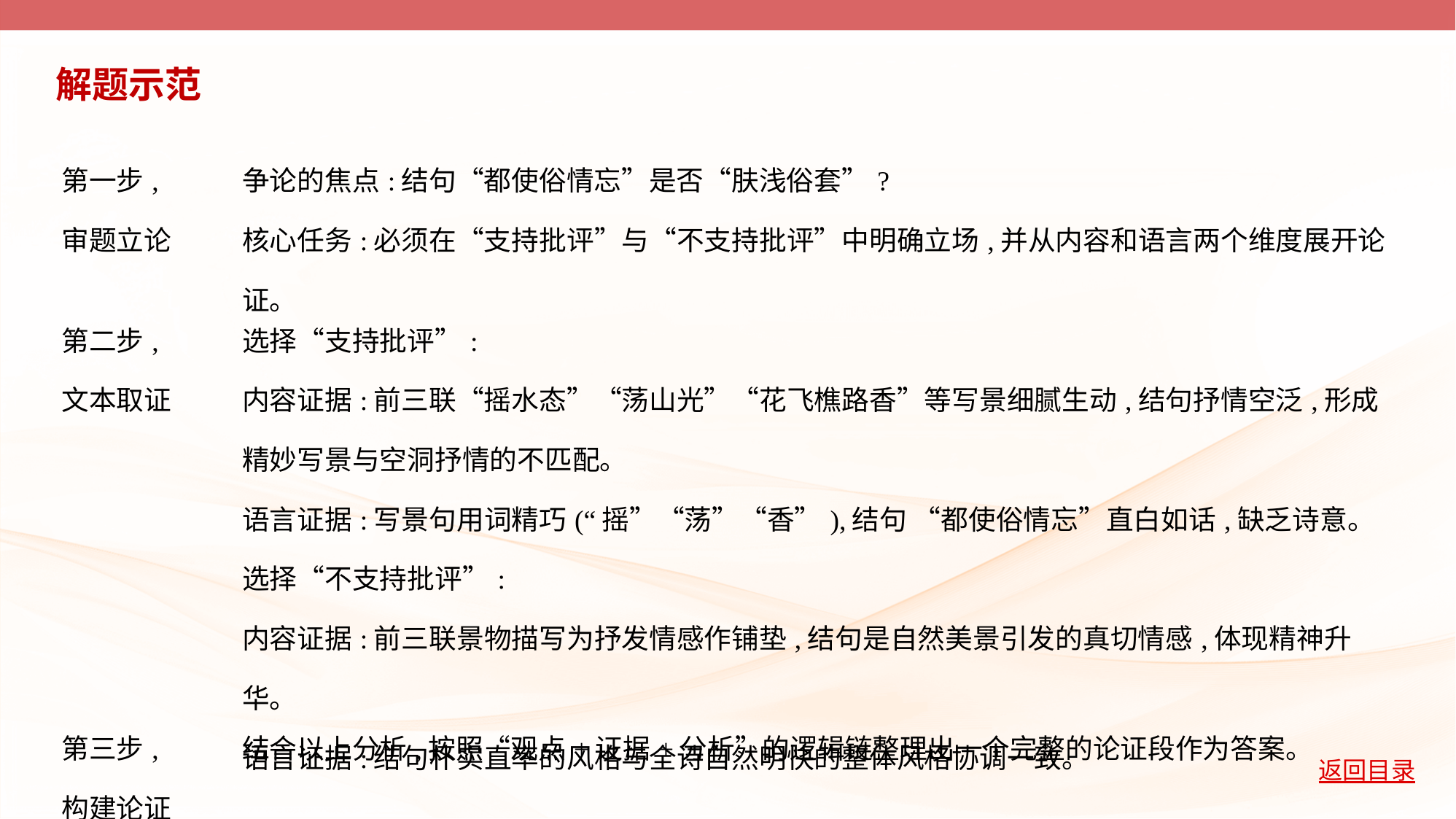

解题示范
| 第一步, 审题立论 | 争论的焦点:结句“都使俗情忘”是否“肤浅俗套”? 核心任务:必须在“支持批评”与“不支持批评”中明确立场,并从内容和语言两个维度展开论证。 |
| --- | --- |
| 第二步, 文本取证 | 选择“支持批评”: 内容证据:前三联“摇水态”“荡山光”“花飞樵路香”等写景细腻生动,结句抒情空泛,形成精妙写景与空洞抒情的不匹配。 语言证据:写景句用词精巧(“摇”“荡”“香”),结句 “都使俗情忘”直白如话,缺乏诗意。 选择“不支持批评”: 内容证据:前三联景物描写为抒发情感作铺垫,结句是自然美景引发的真切情感,体现精神升华。 语言证据:结句朴实直率的风格与全诗自然明快的整体风格协调一致。 |
| 第三步, 构建论证 | 结合以上分析,按照“观点+证据+分析”的逻辑链整理出一个完整的论证段作为答案。 |